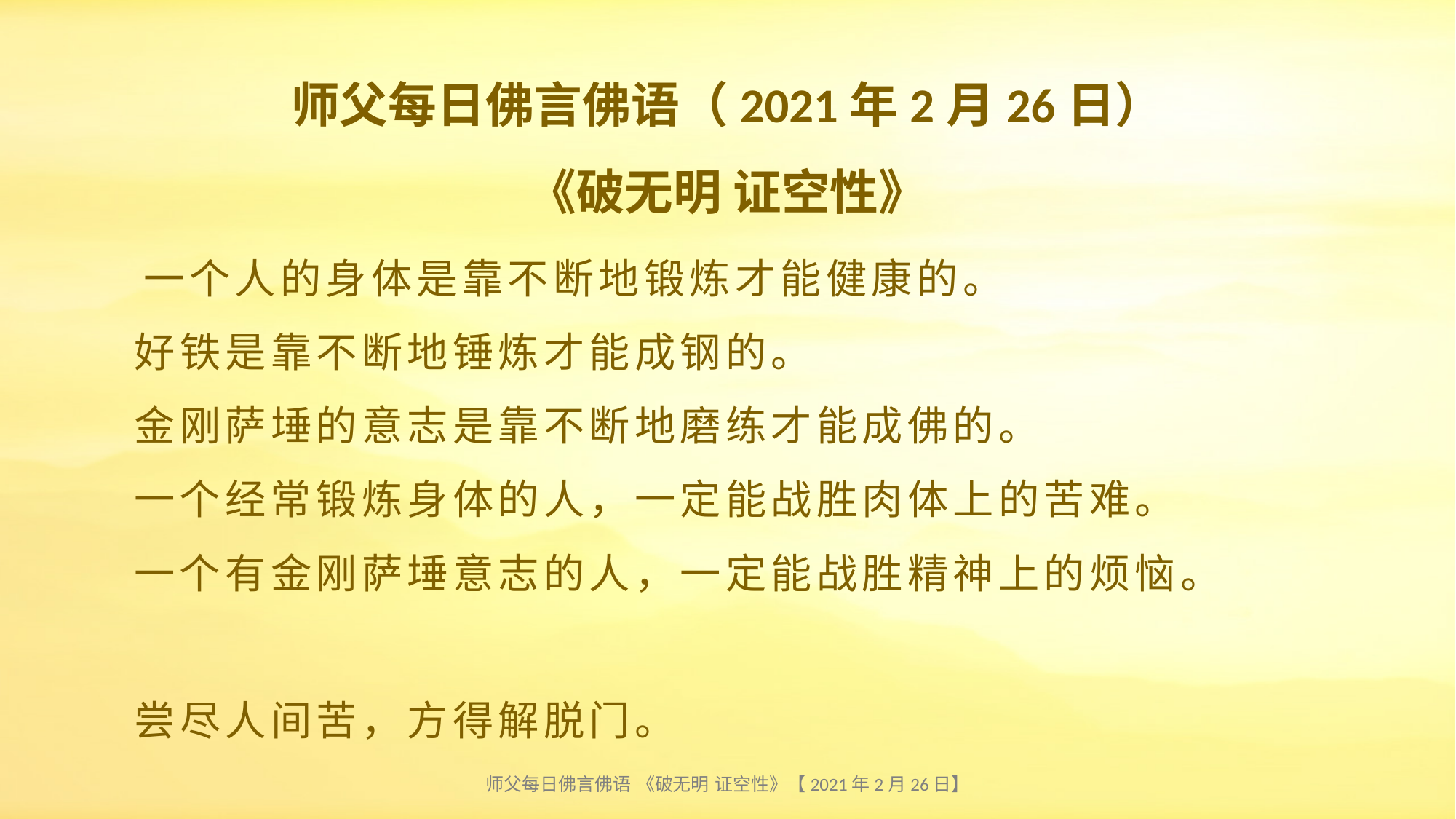

师父每日佛言佛语（2021年2月26日）
《破无明 证空性》
# 一个人的身体是靠不断地锻炼才能健康的。 好铁是靠不断地锤炼才能成钢的。 金刚萨埵的意志是靠不断地磨练才能成佛的。 一个经常锻炼身体的人，一定能战胜肉体上的苦难。 一个有金刚萨埵意志的人，一定能战胜精神上的烦恼。 尝尽人间苦，方得解脱门。
师父每日佛言佛语 《破无明 证空性》【2021年2月26日】